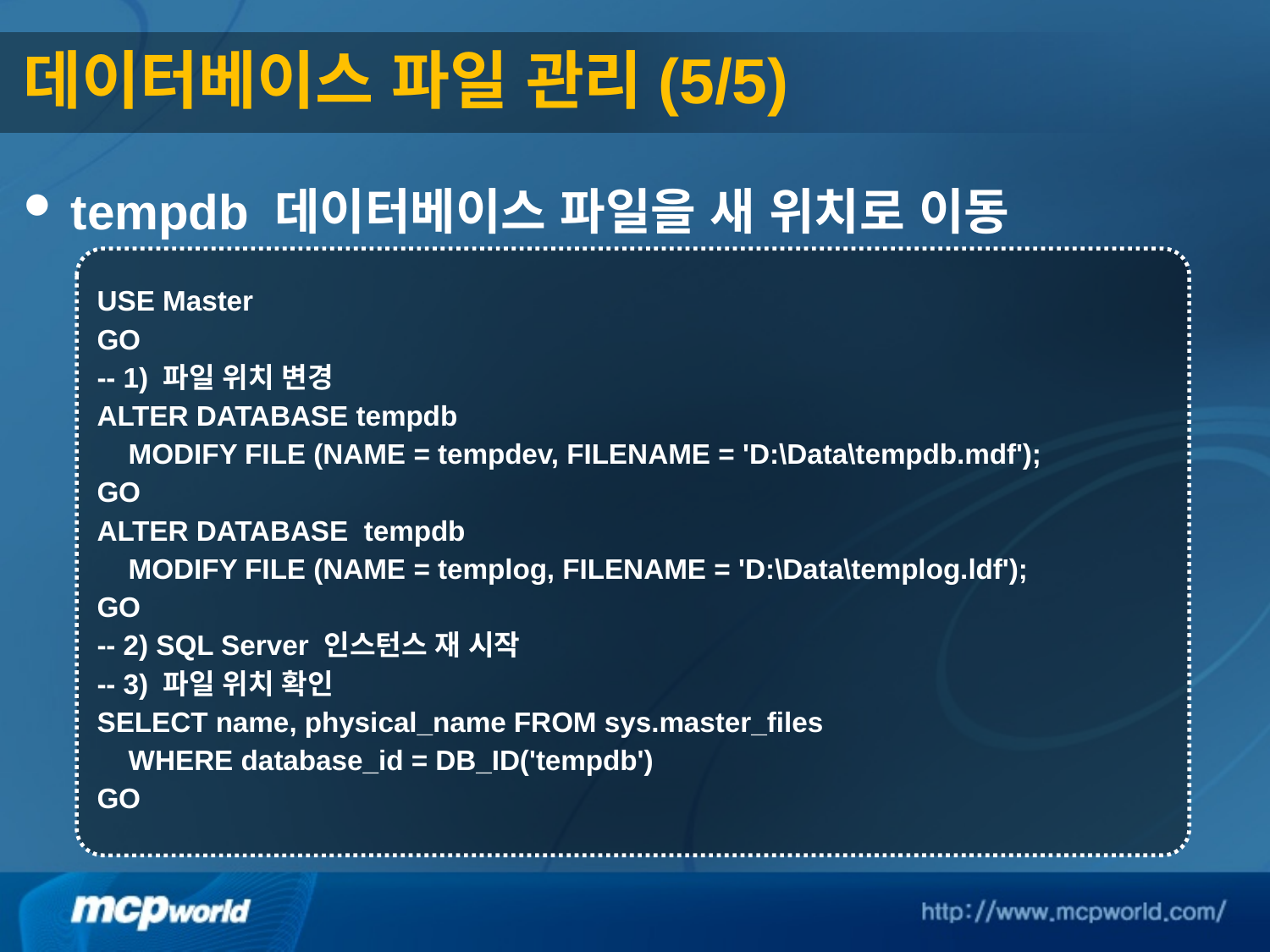

# 데이터베이스 파일 관리(5/5)
tempdb 데이터베이스 파일을 새 위치로 이동
USE Master
GO
-- 1) 파일 위치 변경
ALTER DATABASE tempdb
    MODIFY FILE (NAME = tempdev, FILENAME = 'D:\Data\tempdb.mdf');
GO
ALTER DATABASE  tempdb
    MODIFY FILE (NAME = templog, FILENAME = 'D:\Data\templog.ldf');
GO
-- 2) SQL Server 인스턴스 재 시작
-- 3) 파일 위치 확인
SELECT name, physical_name FROM sys.master_files
    WHERE database_id = DB_ID('tempdb')
GO